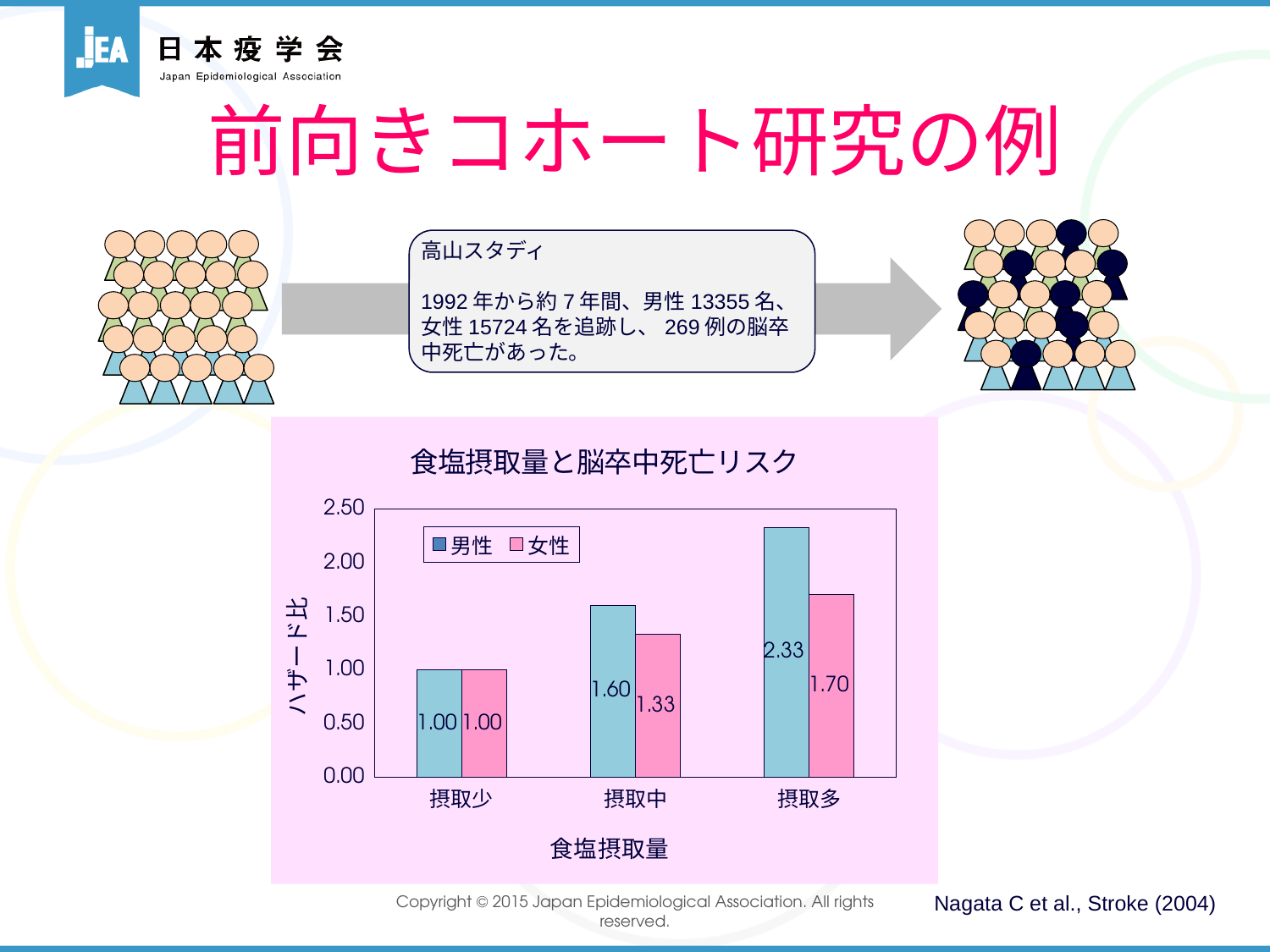

# 前向きコホート研究の例

高山スタディ

1992年から約7年間、男性13355名、女性15724名を追跡し、269例の脳卒中死亡があった。

### Chart: 食塩摂取量と脳卒中死亡リスク

| Category | 男性 | 女性 |
|---|---|---|
| 摂取少 | 1.0 | 1.0 |
| 摂取中 | 1.6 | 1.33 |
| 摂取多 | 2.33 | 1.7 |
Nagata C et al., Stroke (2004)